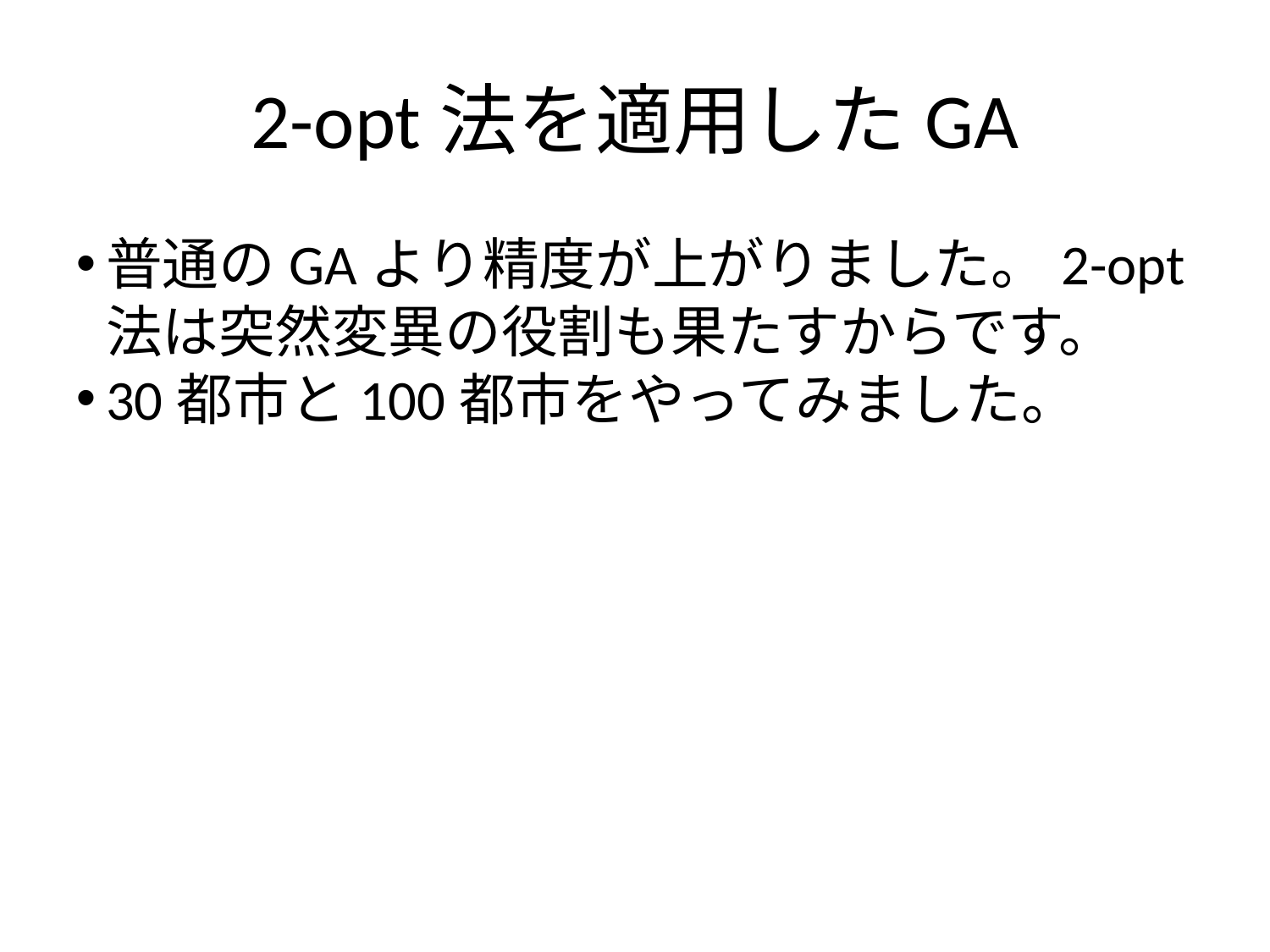

2-opt法を適用したGA
普通のGAより精度が上がりました。2-opt法は突然変異の役割も果たすからです。
30都市と100都市をやってみました。